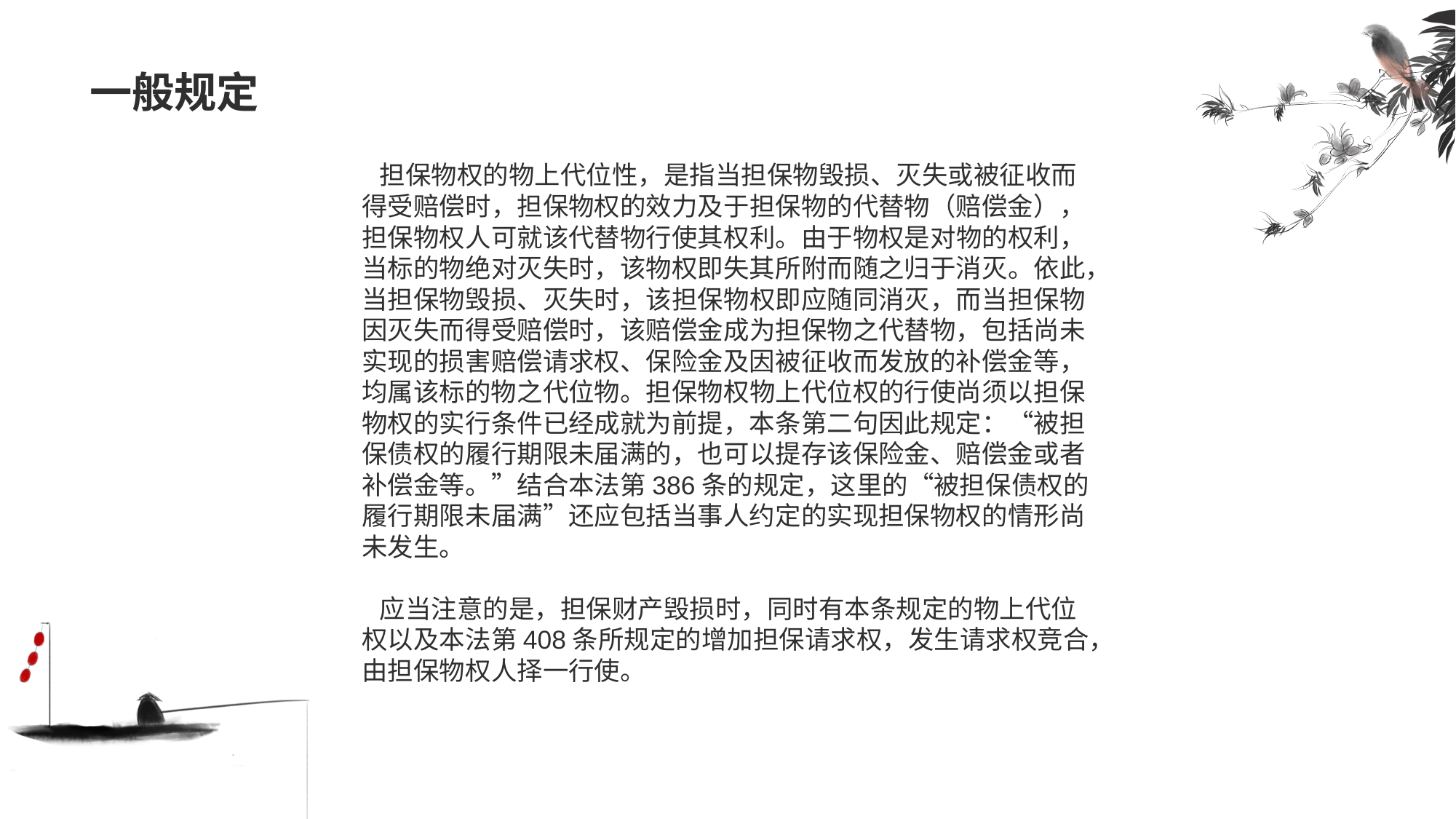

# 一般规定

  担保物权的物上代位性，是指当担保物毁损、灭失或被征收而得受赔偿时，担保物权的效力及于担保物的代替物（赔偿金），担保物权人可就该代替物行使其权利。由于物权是对物的权利，当标的物绝对灭失时，该物权即失其所附而随之归于消灭。依此，当担保物毁损、灭失时，该担保物权即应随同消灭，而当担保物因灭失而得受赔偿时，该赔偿金成为担保物之代替物，包括尚未实现的损害赔偿请求权、保险金及因被征收而发放的补偿金等，均属该标的物之代位物。担保物权物上代位权的行使尚须以担保物权的实行条件已经成就为前提，本条第二句因此规定：“被担保债权的履行期限未届满的，也可以提存该保险金、赔偿金或者补偿金等。”结合本法第386条的规定，这里的“被担保债权的履行期限未届满”还应包括当事人约定的实现担保物权的情形尚未发生。

  应当注意的是，担保财产毁损时，同时有本条规定的物上代位权以及本法第408条所规定的增加担保请求权，发生请求权竞合，由担保物权人择一行使。
57